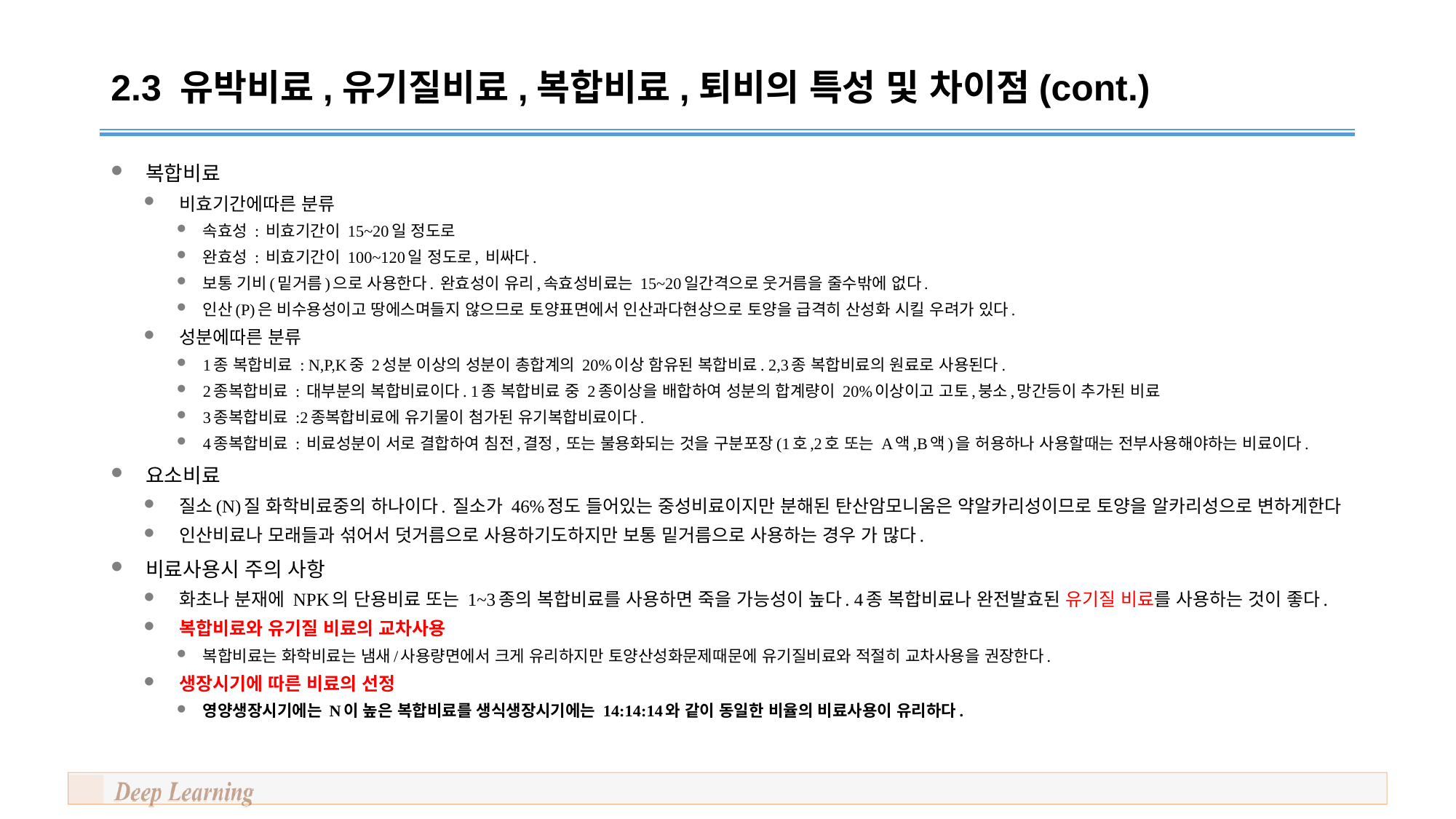

# 2.3 유박비료,유기질비료,복합비료,퇴비의 특성 및 차이점(cont.)
복합비료
비효기간에따른 분류
속효성 : 비효기간이 15~20일 정도로
완효성 : 비효기간이 100~120일 정도로, 비싸다.
보통 기비(밑거름)으로 사용한다. 완효성이 유리,속효성비료는 15~20일간격으로 웃거름을 줄수밖에 없다.
인산(P)은 비수용성이고 땅에스며들지 않으므로 토양표면에서 인산과다현상으로 토양을 급격히 산성화 시킬 우려가 있다.
성분에따른 분류
1종 복합비료 : N,P,K중 2성분 이상의 성분이 총합계의 20%이상 함유된 복합비료. 2,3종 복합비료의 원료로 사용된다.
2종복합비료 : 대부분의 복합비료이다. 1종 복합비료 중 2종이상을 배합하여 성분의 합계량이 20%이상이고 고토,붕소,망간등이 추가된 비료
3종복합비료 :2종복합비료에 유기물이 첨가된 유기복합비료이다.
4종복합비료 : 비료성분이 서로 결합하여 침전,결정, 또는 불용화되는 것을 구분포장(1호,2호 또는 A액,B액)을 허용하나 사용할때는 전부사용해야하는 비료이다.
요소비료
질소(N)질 화학비료중의 하나이다. 질소가 46%정도 들어있는 중성비료이지만 분해된 탄산암모니움은 약알카리성이므로 토양을 알카리성으로 변하게한다
인산비료나 모래들과 섞어서 덧거름으로 사용하기도하지만 보통 밑거름으로 사용하는 경우 가 많다.
비료사용시 주의 사항
화초나 분재에 NPK의 단용비료 또는 1~3종의 복합비료를 사용하면 죽을 가능성이 높다. 4종 복합비료나 완전발효된 유기질 비료를 사용하는 것이 좋다.
복합비료와 유기질 비료의 교차사용
복합비료는 화학비료는 냄새/사용량면에서 크게 유리하지만 토양산성화문제때문에 유기질비료와 적절히 교차사용을 권장한다.
생장시기에 따른 비료의 선정
영양생장시기에는 N이 높은 복합비료를 생식생장시기에는 14:14:14와 같이 동일한 비율의 비료사용이 유리하다.